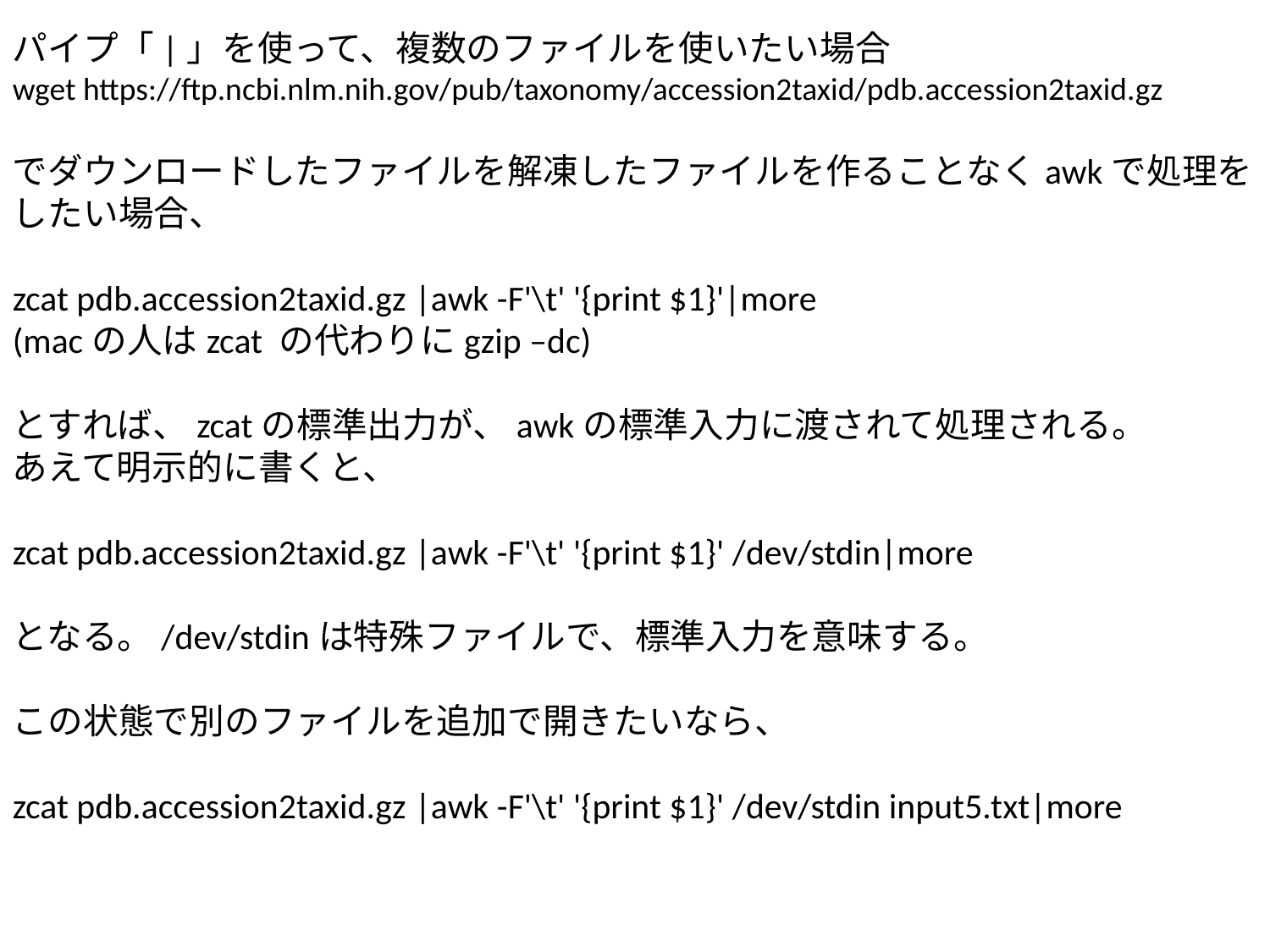

パイプ「|」を使って、複数のファイルを使いたい場合
wget https://ftp.ncbi.nlm.nih.gov/pub/taxonomy/accession2taxid/pdb.accession2taxid.gz

でダウンロードしたファイルを解凍したファイルを作ることなくawkで処理をしたい場合、

zcat pdb.accession2taxid.gz |awk -F'\t' '{print $1}'|more
(macの人はzcat の代わりにgzip –dc)

とすれば、zcatの標準出力が、awkの標準入力に渡されて処理される。
あえて明示的に書くと、

zcat pdb.accession2taxid.gz |awk -F'\t' '{print $1}' /dev/stdin|more

となる。/dev/stdinは特殊ファイルで、標準入力を意味する。

この状態で別のファイルを追加で開きたいなら、

zcat pdb.accession2taxid.gz |awk -F'\t' '{print $1}' /dev/stdin input5.txt|more